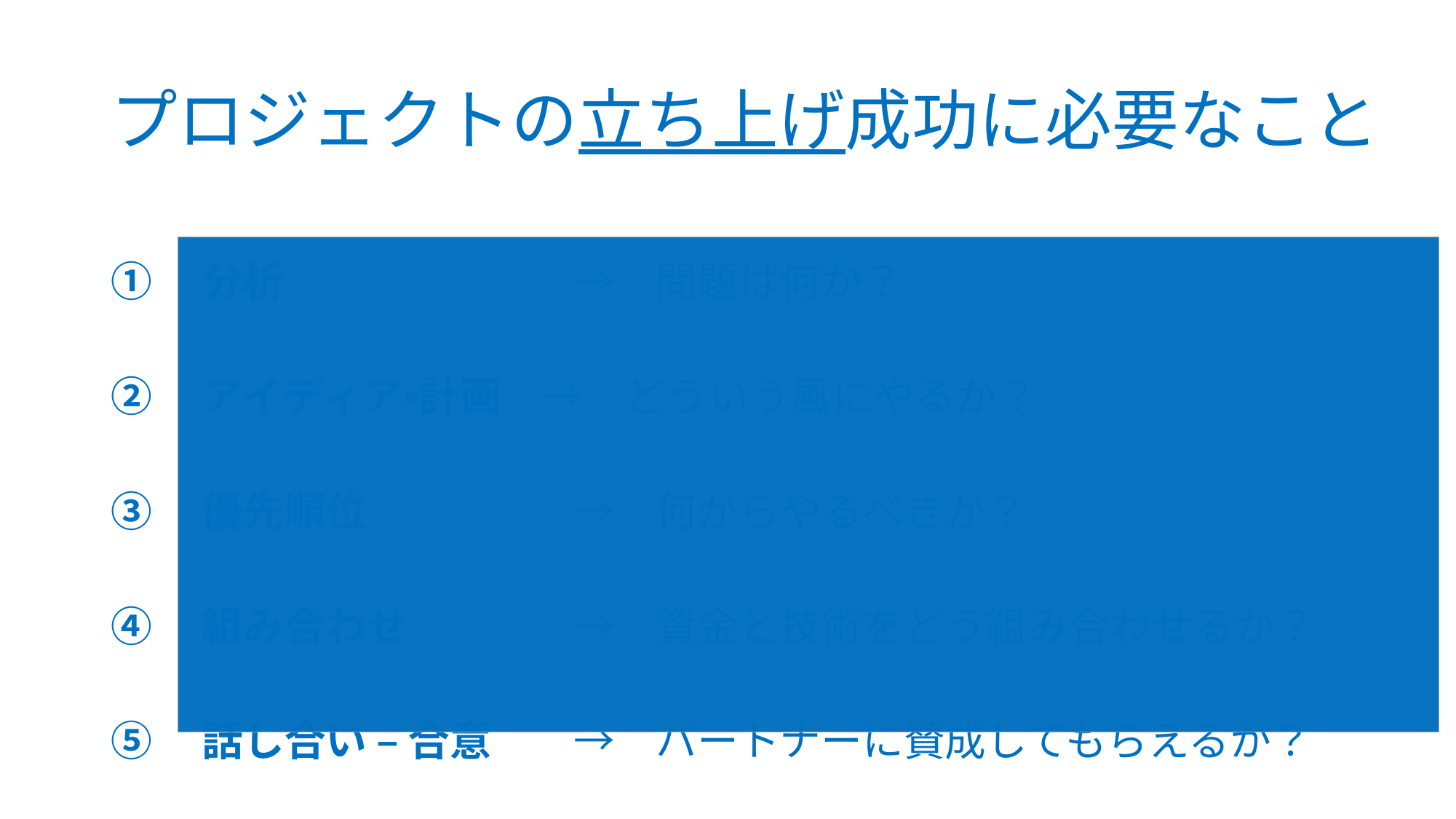

# プロジェクトの立ち上げ成功に必要なこと

①　分析　　　　　　　→　問題は何か？

②　アイディア・計画　→　どういう風にやるか？

③　優先順位　　　　　→　何からやるべきか？

④　組み合わせ　　　　→　資金と技術をどう組み合わせるか？

⑤　話し合い – 合意　　→　パートナーに賛成してもらえるか？